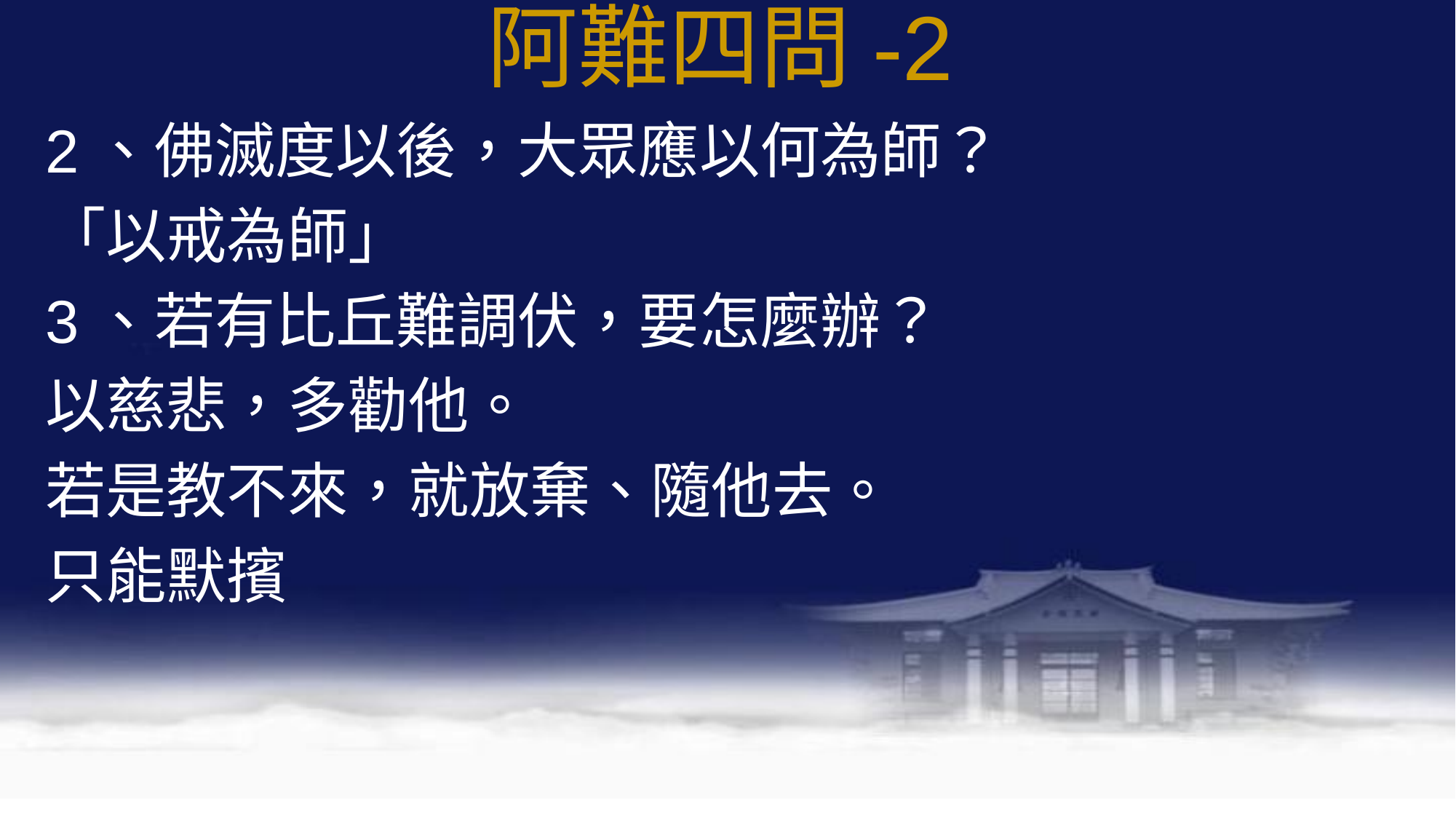

# 阿難四問-2
2、佛滅度以後，大眾應以何為師？
「以戒為師」
3、若有比丘難調伏，要怎麼辦？
以慈悲，多勸他。
若是教不來，就放棄、隨他去。
只能默擯